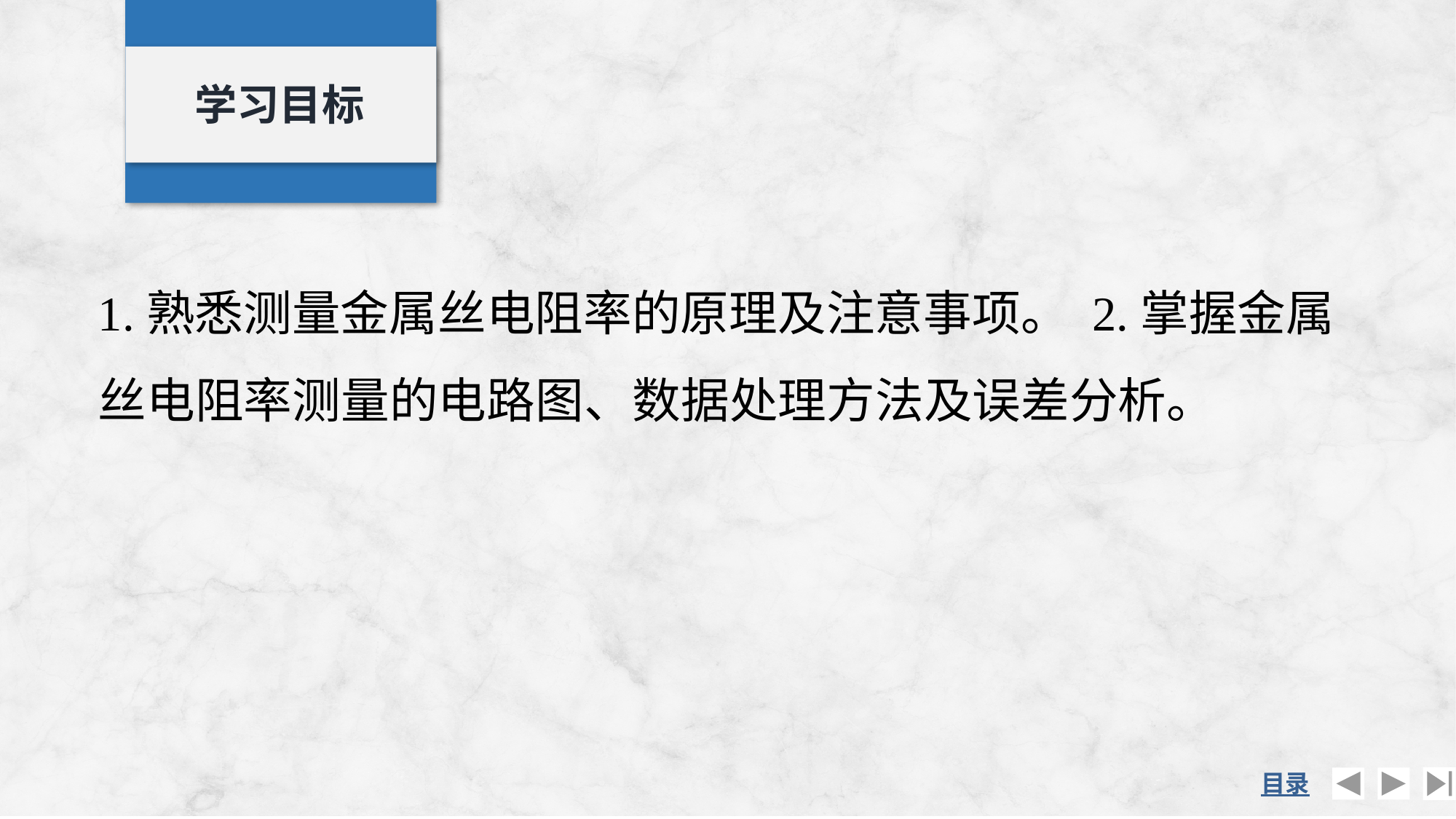

学习目标
1.熟悉测量金属丝电阻率的原理及注意事项。 2.掌握金属丝电阻率测量的电路图、数据处理方法及误差分析。